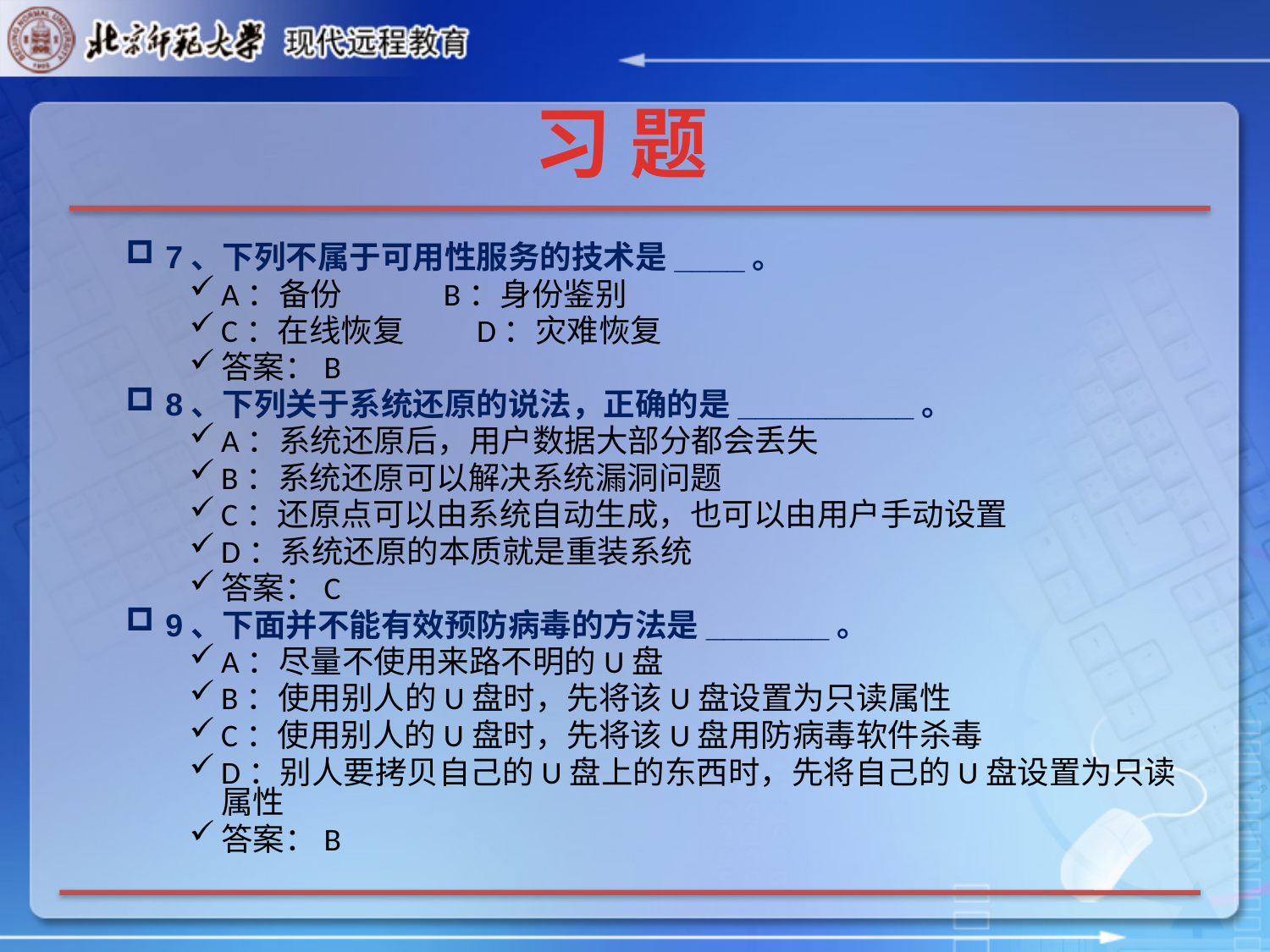

# 习 题
7、下列不属于可用性服务的技术是____。
A：备份             B：身份鉴别
C：在线恢复         D：灾难恢复
答案：B
8、下列关于系统还原的说法，正确的是__________。
A：系统还原后，用户数据大部分都会丢失
B：系统还原可以解决系统漏洞问题
C：还原点可以由系统自动生成，也可以由用户手动设置
D：系统还原的本质就是重装系统
答案：C
9、下面并不能有效预防病毒的方法是_______。
A：尽量不使用来路不明的U盘
B：使用别人的U盘时，先将该U盘设置为只读属性
C：使用别人的U盘时，先将该U盘用防病毒软件杀毒
D：别人要拷贝自己的U盘上的东西时，先将自己的U盘设置为只读属性
答案：B